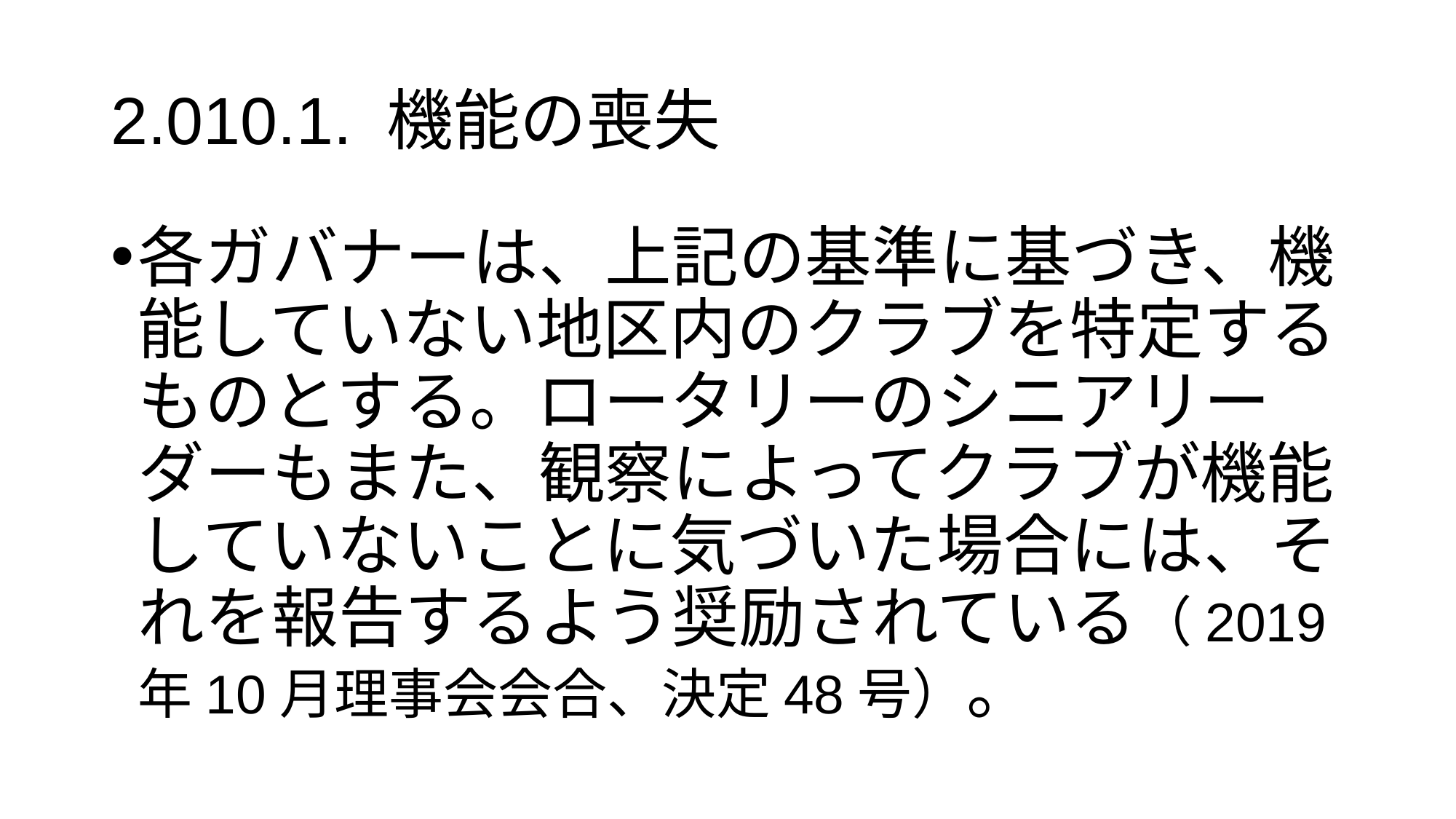

# 2.010.1. 機能の喪失
各ガバナーは、上記の基準に基づき、機能していない地区内のクラブを特定するものとする。ロータリーのシニアリーダーもまた、観察によってクラブが機能していないことに気づいた場合には、それを報告するよう奨励されている（2019年10月理事会会合、決定48号）。